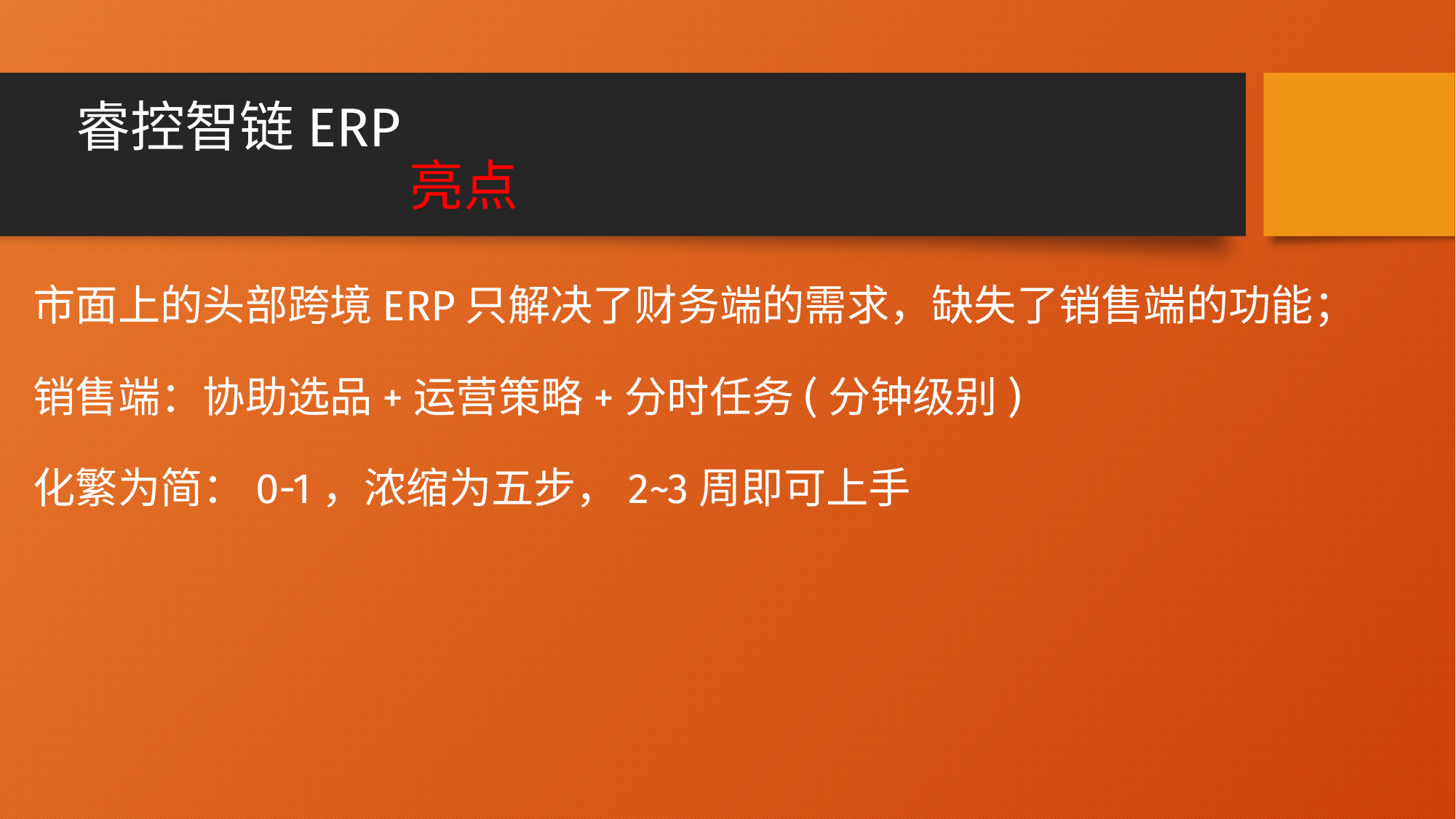

# 睿控智链ERP 亮点
市面上的头部跨境ERP只解决了财务端的需求，缺失了销售端的功能；
销售端：协助选品+运营策略+分时任务(分钟级别)
化繁为简：0-1，浓缩为五步，2~3周即可上手